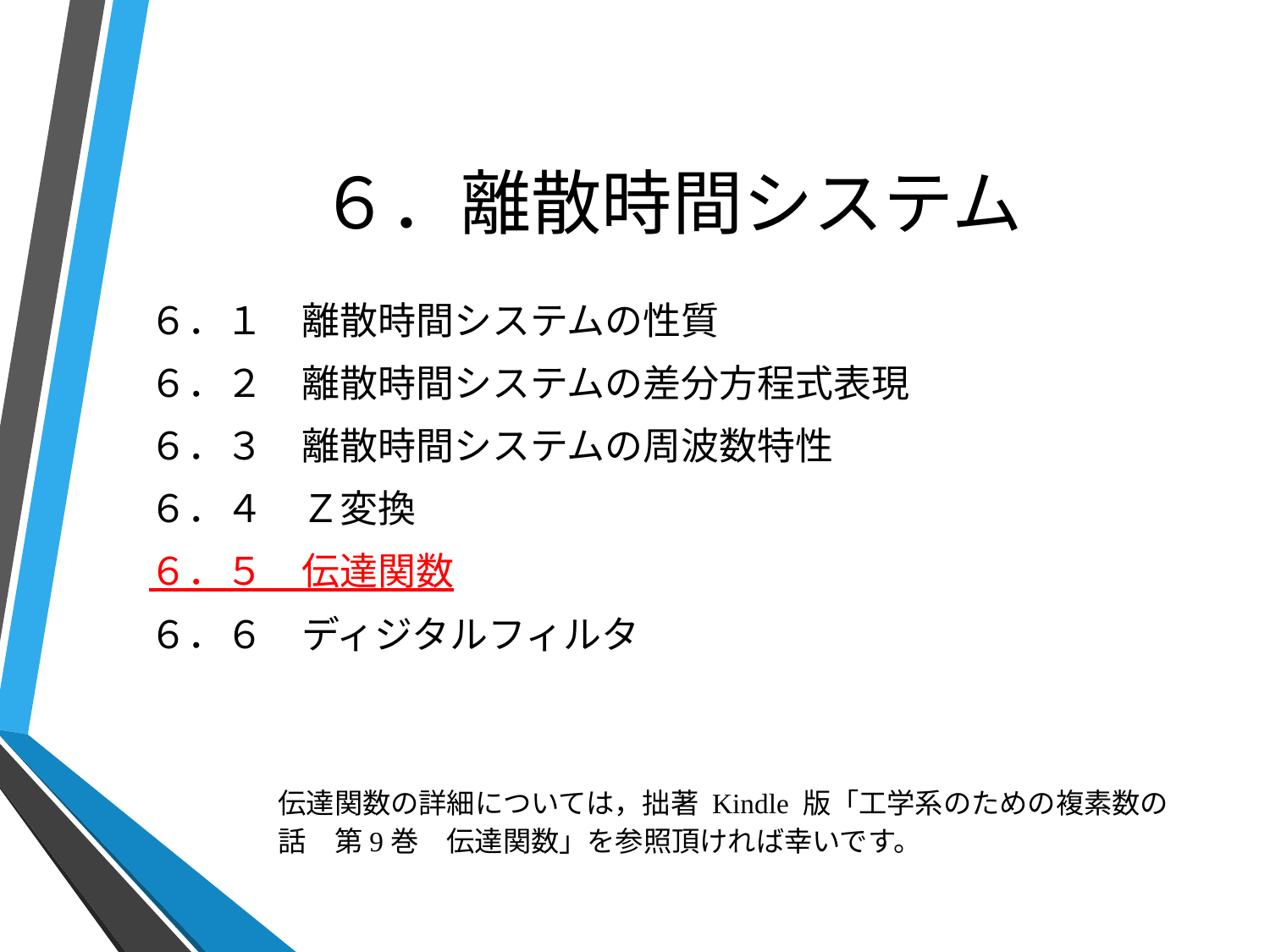

# ６．離散時間システム
６．１　離散時間システムの性質
６．２　離散時間システムの差分方程式表現
６．３　離散時間システムの周波数特性
６．４　Ｚ変換
６．５　伝達関数
６．６　ディジタルフィルタ
伝達関数の詳細については，拙著 Kindle 版「工学系のための複素数の話　第9巻　伝達関数」を参照頂ければ幸いです。